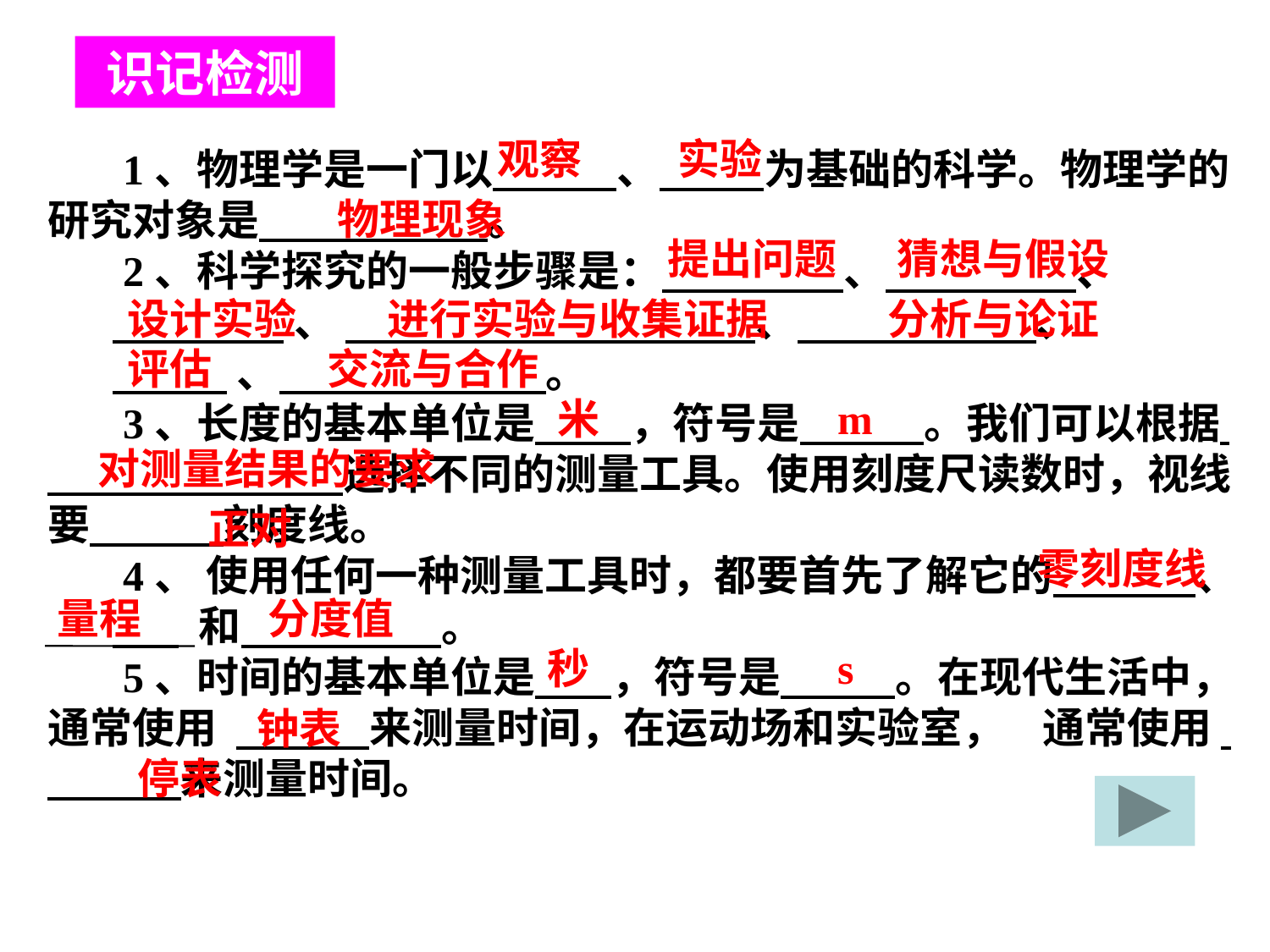

识记检测
观察
实验
 1、物理学是一门以             、           为基础的科学。物理学的研究对象是                        。
 2、科学探究的一般步骤是：                   、                    、
                  、                                            、                         、
            、                            。
 3、长度的基本单位是          ，符号是             。我们可以根据                                 选择不同的测量工具。使用刻度尺读数时，视线要              刻度线。
 4、 使用任何一种测量工具时，都要首先了解它的               、
        和                     。
 5、时间的基本单位是        ，符号是            。在现代生活中，通常使用                来测量时间，在运动场和实验室，    通常使用                 来测量时间。
物理现象
提出问题
猜想与假设
设计实验
进行实验与收集证据
分析与论证
评估
交流与合作
米
m
对测量结果的要求
正对
零刻度线
量程
分度值
秒
s

钟表
停表